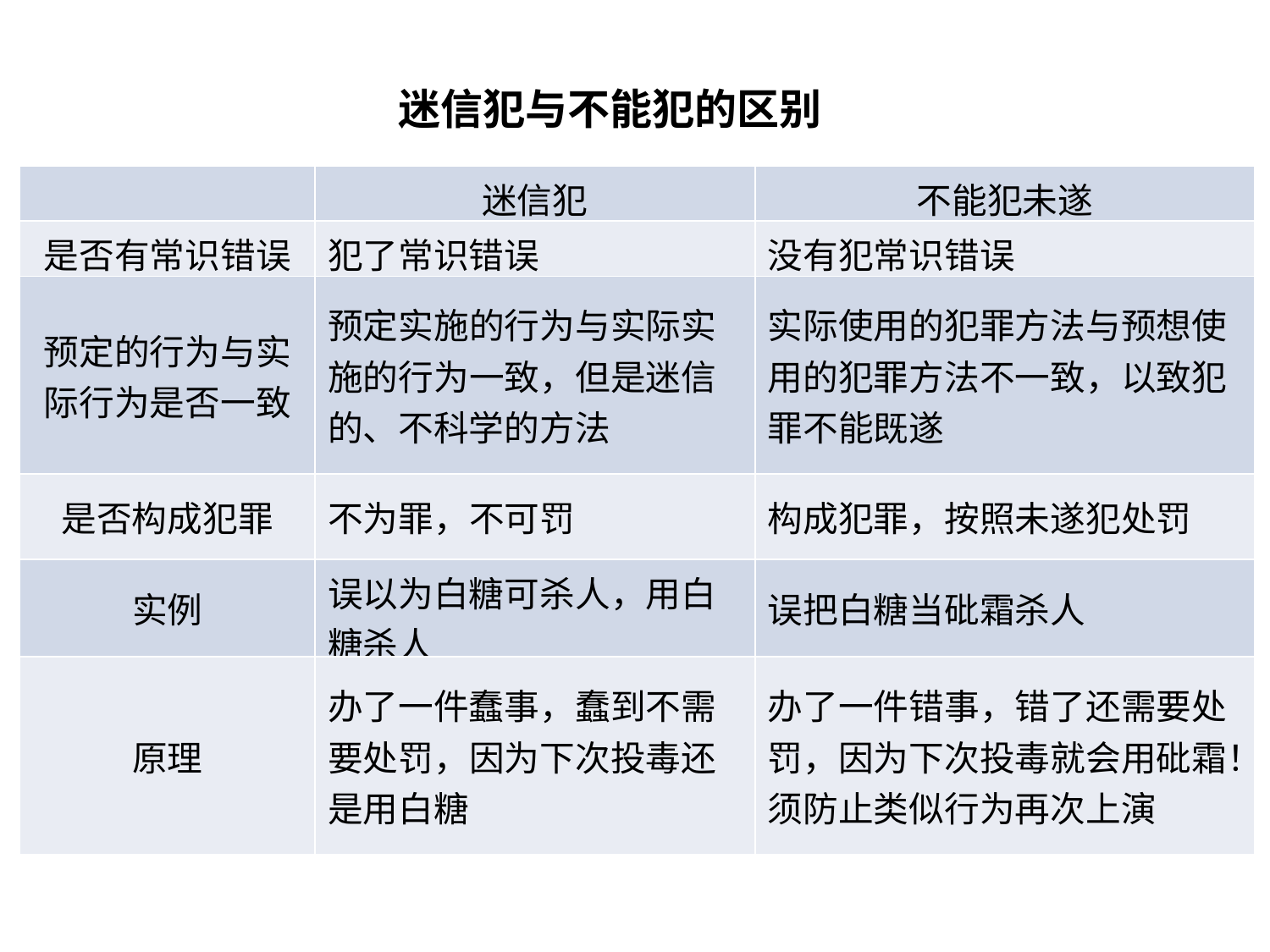

迷信犯与不能犯的区别
|  | 迷信犯 | 不能犯未遂 |
| --- | --- | --- |
| 是否有常识错误 | 犯了常识错误 | 没有犯常识错误 |
| 预定的行为与实际行为是否一致 | 预定实施的行为与实际实施的行为一致，但是迷信的、不科学的方法 | 实际使用的犯罪方法与预想使用的犯罪方法不一致，以致犯罪不能既遂 |
| 是否构成犯罪 | 不为罪，不可罚 | 构成犯罪，按照未遂犯处罚 |
| 实例 | 误以为白糖可杀人，用白糖杀人 | 误把白糖当砒霜杀人​ |
| 原理 | 办了一件蠢事，蠢到不需要处罚，因为下次投毒还是用白糖 | 办了一件错事，错了还需要处罚，因为下次投毒就会用砒霜！须防止类似行为再次上演 |